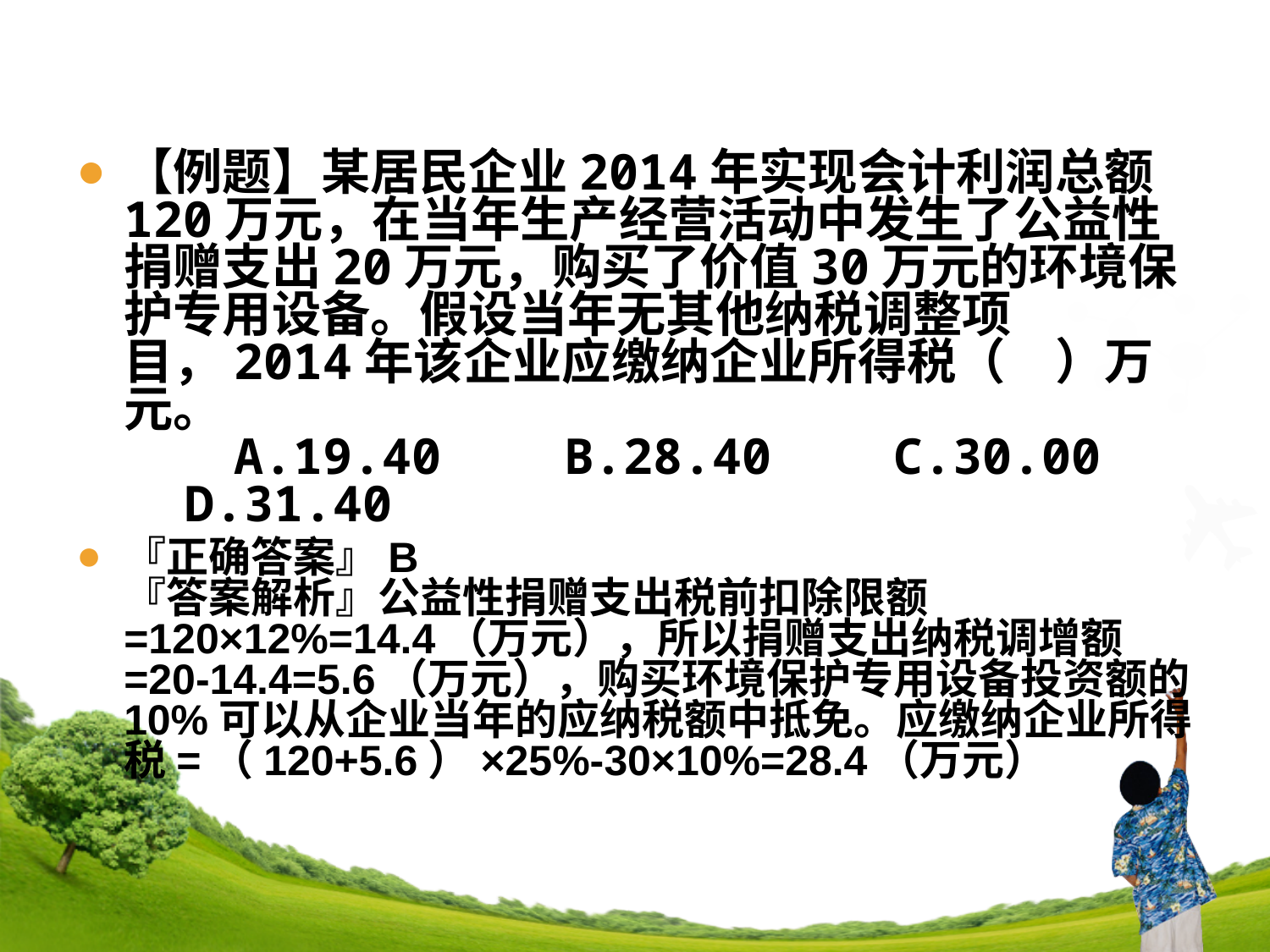

【例题】某居民企业2014年实现会计利润总额120万元，在当年生产经营活动中发生了公益性捐赠支出20万元，购买了价值30万元的环境保护专用设备。假设当年无其他纳税调整项目，2014年该企业应缴纳企业所得税（　）万元。
　　A.19.40　　B.28.40　　C.30.00　　D.31.40
『正确答案』B
『答案解析』公益性捐赠支出税前扣除限额=120×12%=14.4（万元），所以捐赠支出纳税调增额=20-14.4=5.6（万元），购买环境保护专用设备投资额的10%可以从企业当年的应纳税额中抵免。应缴纳企业所得税=（120+5.6）×25%-30×10%=28.4（万元）